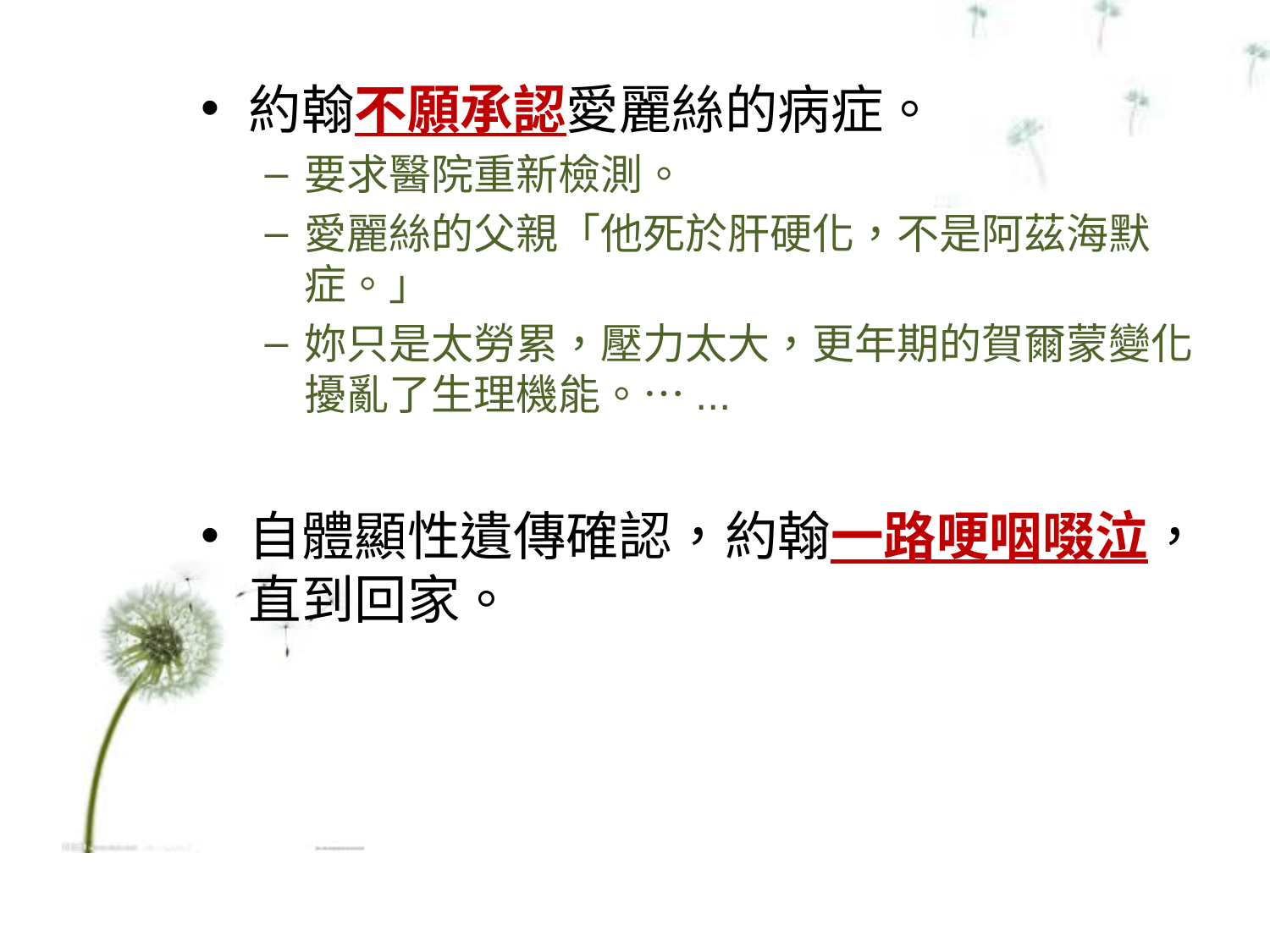

約翰不願承認愛麗絲的病症。
要求醫院重新檢測。
愛麗絲的父親「他死於肝硬化，不是阿茲海默症。」
妳只是太勞累，壓力太大，更年期的賀爾蒙變化擾亂了生理機能。…...

自體顯性遺傳確認，約翰一路哽咽啜泣，直到回家。